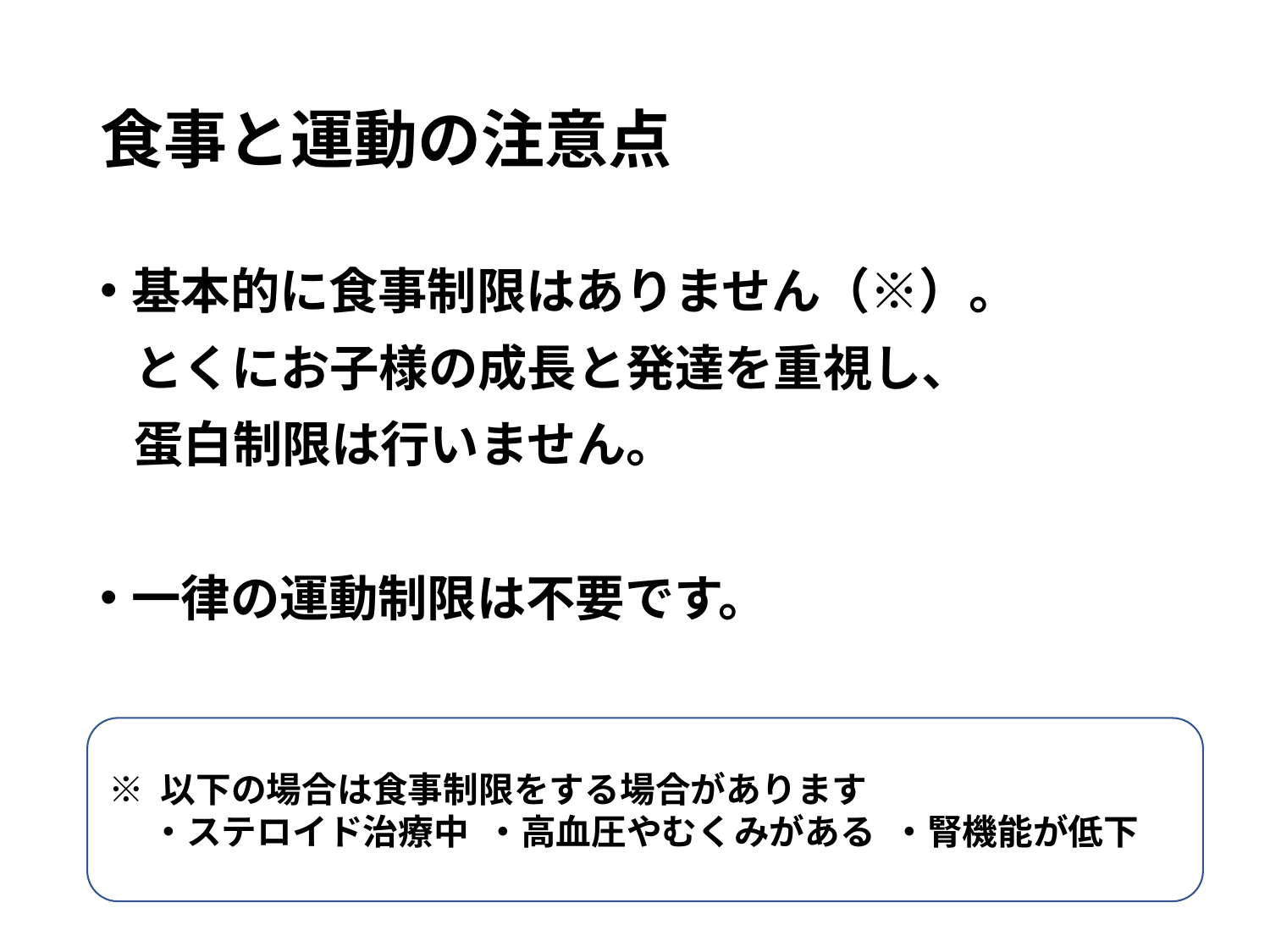

# 食事と運動の注意点
基本的に食事制限はありません（※）。
  とくにお子様の成長と発達を重視し、
  蛋白制限は行いません。

一律の運動制限は不要です。
※ 以下の場合は食事制限をする場合があります
・ステロイド治療中  ・高血圧やむくみがある  ・腎機能が低下